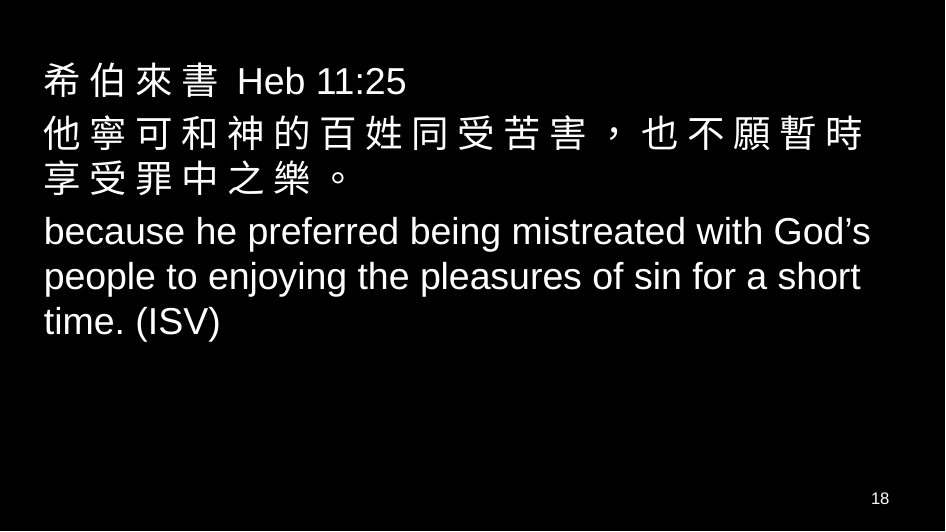

希 伯 來 書 Heb 11:25
他 寧 可 和 神 的 百 姓 同 受 苦 害 ， 也 不 願 暫 時 享 受 罪 中 之 樂 。
because he preferred being mistreated with God’s people to enjoying the pleasures of sin for a short time. (ISV)
18